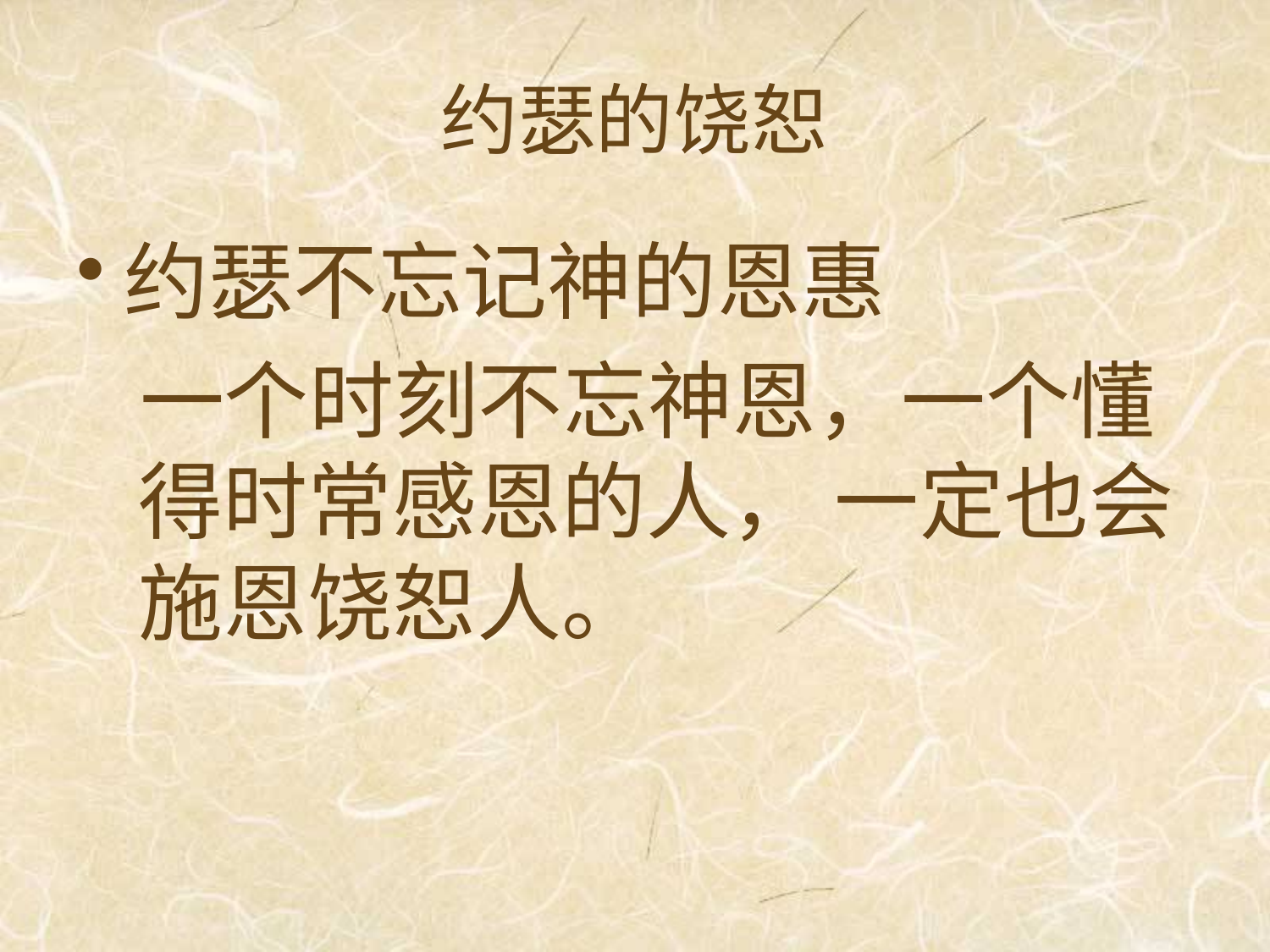

# 约瑟的饶恕
约瑟不忘记神的恩惠
一个时刻不忘神恩，一个懂得时常感恩的人， 一定也会施恩饶恕人。